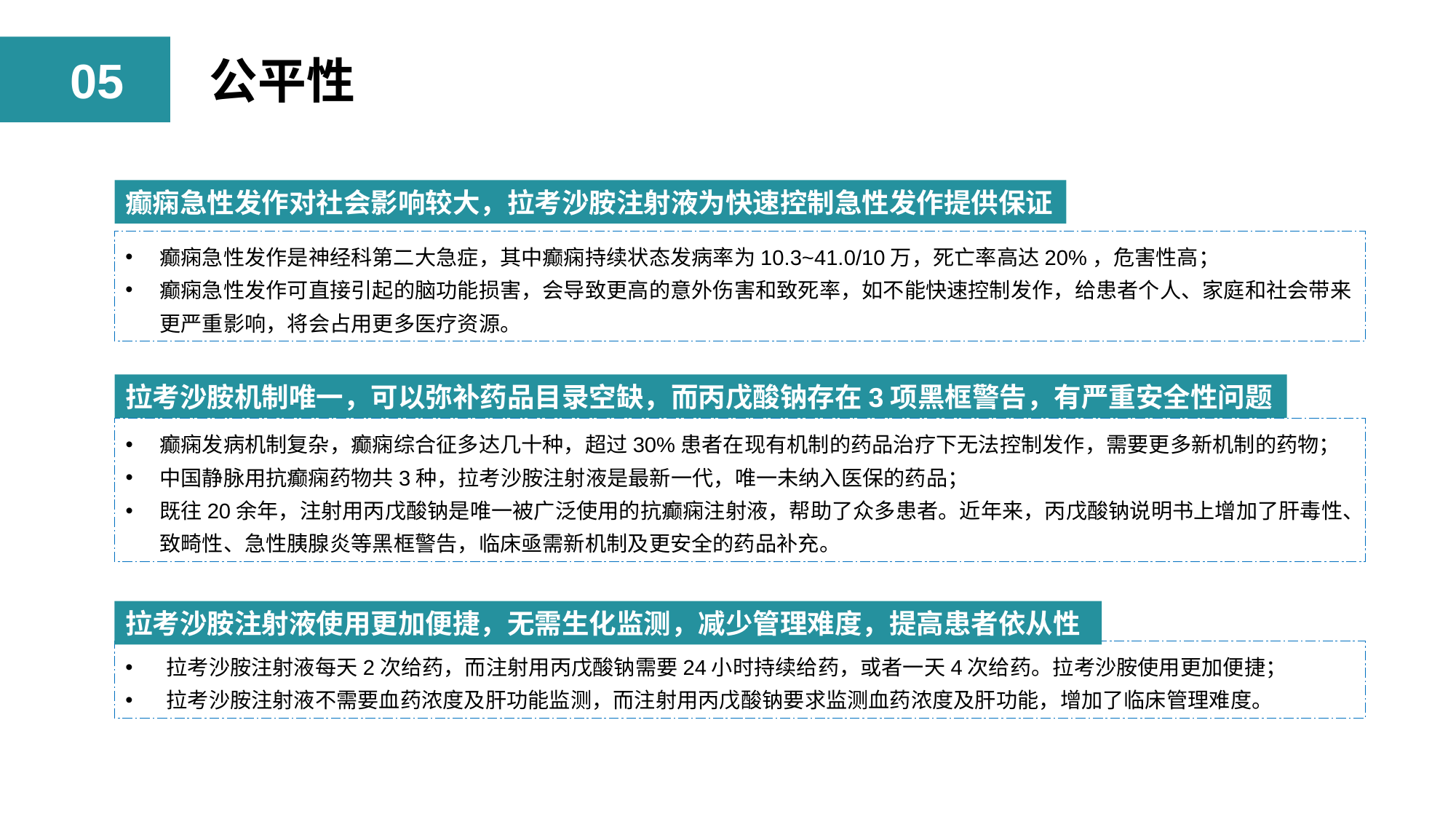

05
公平性
癫痫急性发作对社会影响较大，拉考沙胺注射液为快速控制急性发作提供保证
癫痫急性发作是神经科第二大急症，其中癫痫持续状态发病率为10.3~41.0/10万，死亡率高达20%，危害性高；
癫痫急性发作可直接引起的脑功能损害，会导致更高的意外伤害和致死率，如不能快速控制发作，给患者个人、家庭和社会带来更严重影响，将会占用更多医疗资源。
拉考沙胺机制唯一，可以弥补药品目录空缺，而丙戊酸钠存在3项黑框警告，有严重安全性问题
癫痫发病机制复杂，癫痫综合征多达几十种，超过30%患者在现有机制的药品治疗下无法控制发作，需要更多新机制的药物；
中国静脉用抗癫痫药物共3种，拉考沙胺注射液是最新一代，唯一未纳入医保的药品；
既往20余年，注射用丙戊酸钠是唯一被广泛使用的抗癫痫注射液，帮助了众多患者。近年来，丙戊酸钠说明书上增加了肝毒性、致畸性、急性胰腺炎等黑框警告，临床亟需新机制及更安全的药品补充。
拉考沙胺注射液使用更加便捷，无需生化监测，减少管理难度，提高患者依从性
拉考沙胺注射液每天2次给药，而注射用丙戊酸钠需要24小时持续给药，或者一天4次给药。拉考沙胺使用更加便捷；
拉考沙胺注射液不需要血药浓度及肝功能监测，而注射用丙戊酸钠要求监测血药浓度及肝功能，增加了临床管理难度。